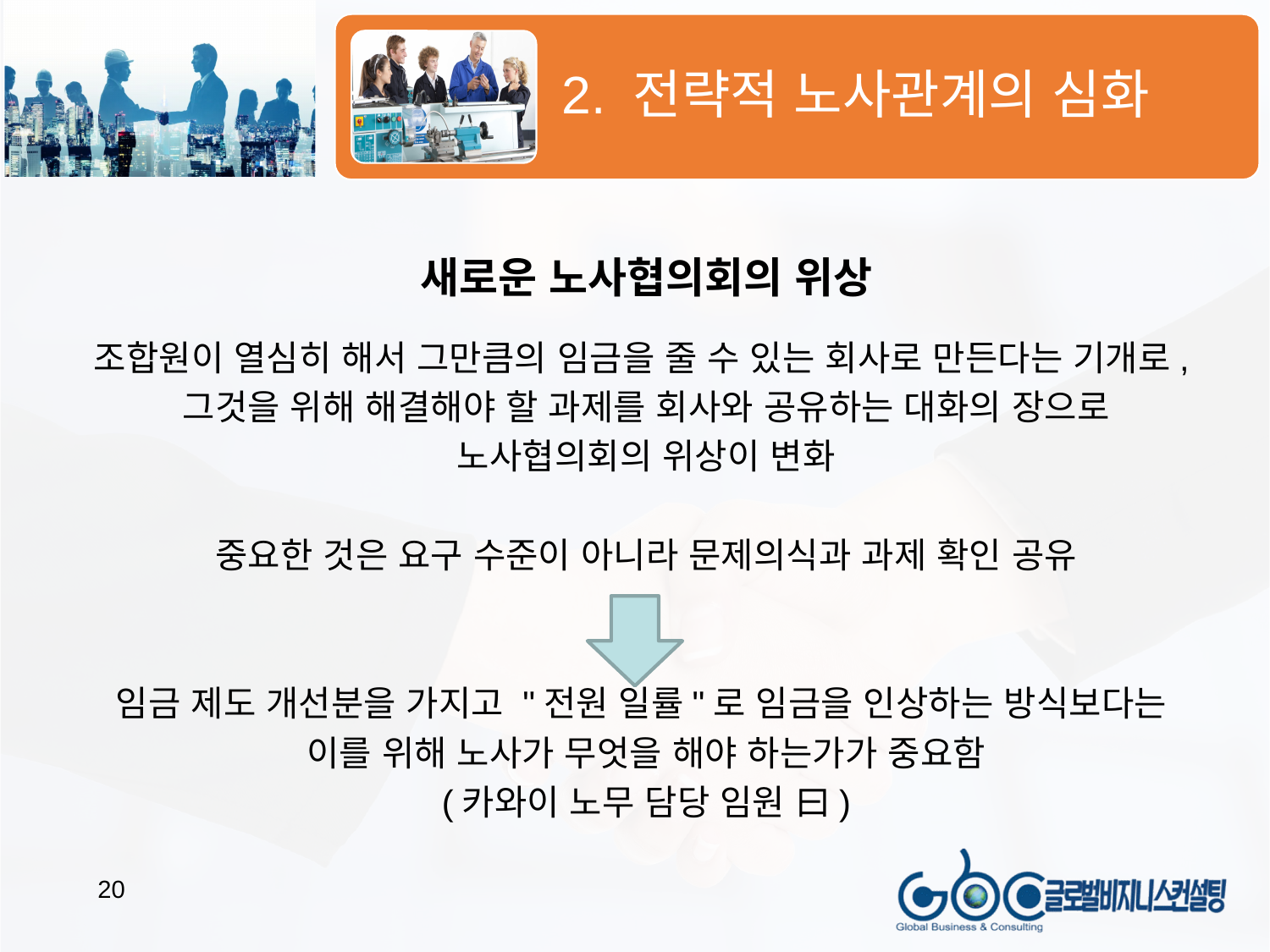

2. 전략적 노사관계의 심화
새로운 노사협의회의 위상

조합원이 열심히 해서 그만큼의 임금을 줄 수 있는 회사로 만든다는 기개로,
그것을 위해 해결해야 할 과제를 회사와 공유하는 대화의 장으로
노사협의회의 위상이 변화

중요한 것은 요구 수준이 아니라 문제의식과 과제 확인 공유

임금 제도 개선분을 가지고 "전원 일률"로 임금을 인상하는 방식보다는
이를 위해 노사가 무엇을 해야 하는가가 중요함
(카와이 노무 담당 임원 曰)

20